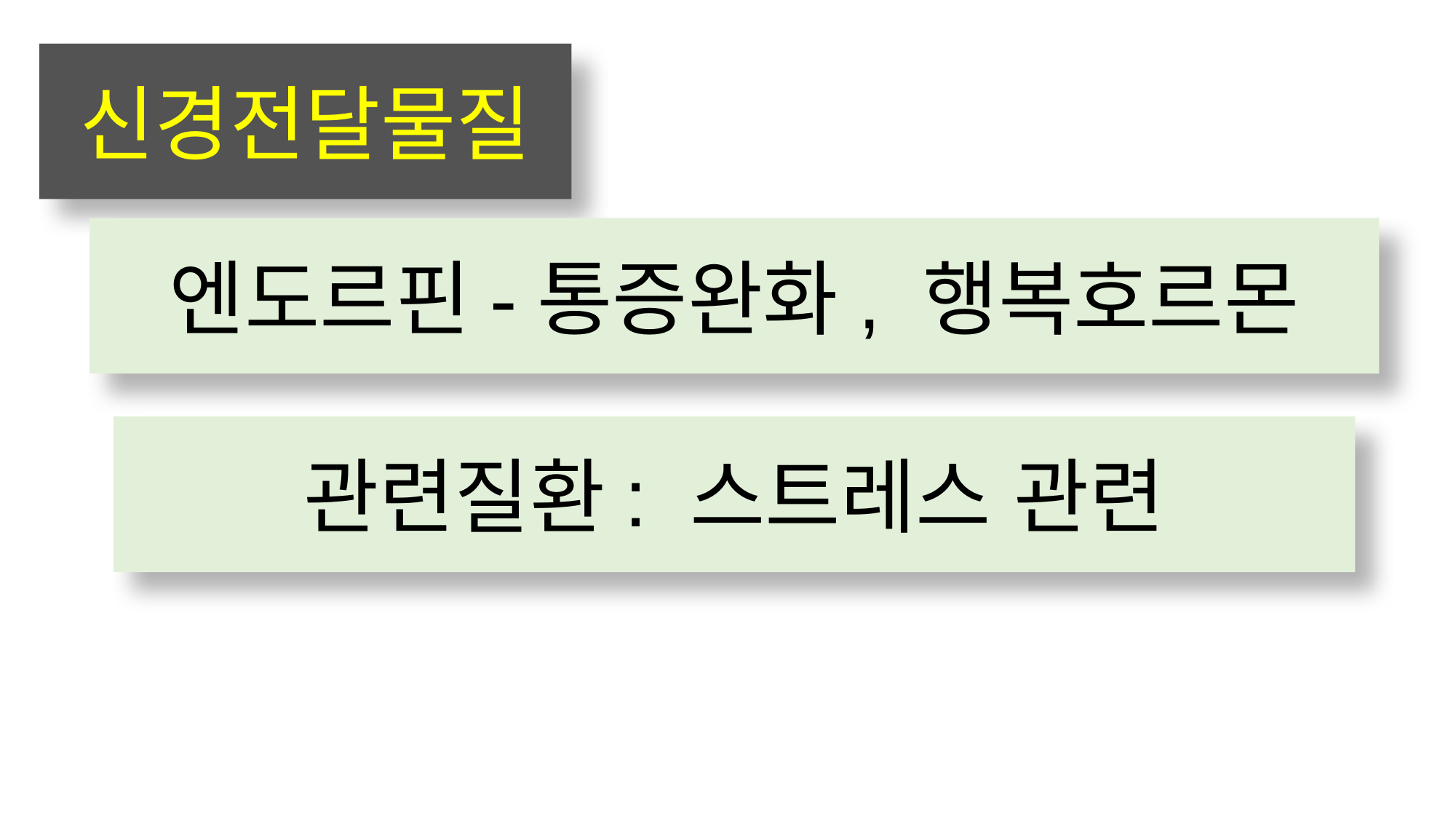

신경전달물질
#
엔도르핀-통증완화, 행복호르몬

관련질환: 스트레스 관련